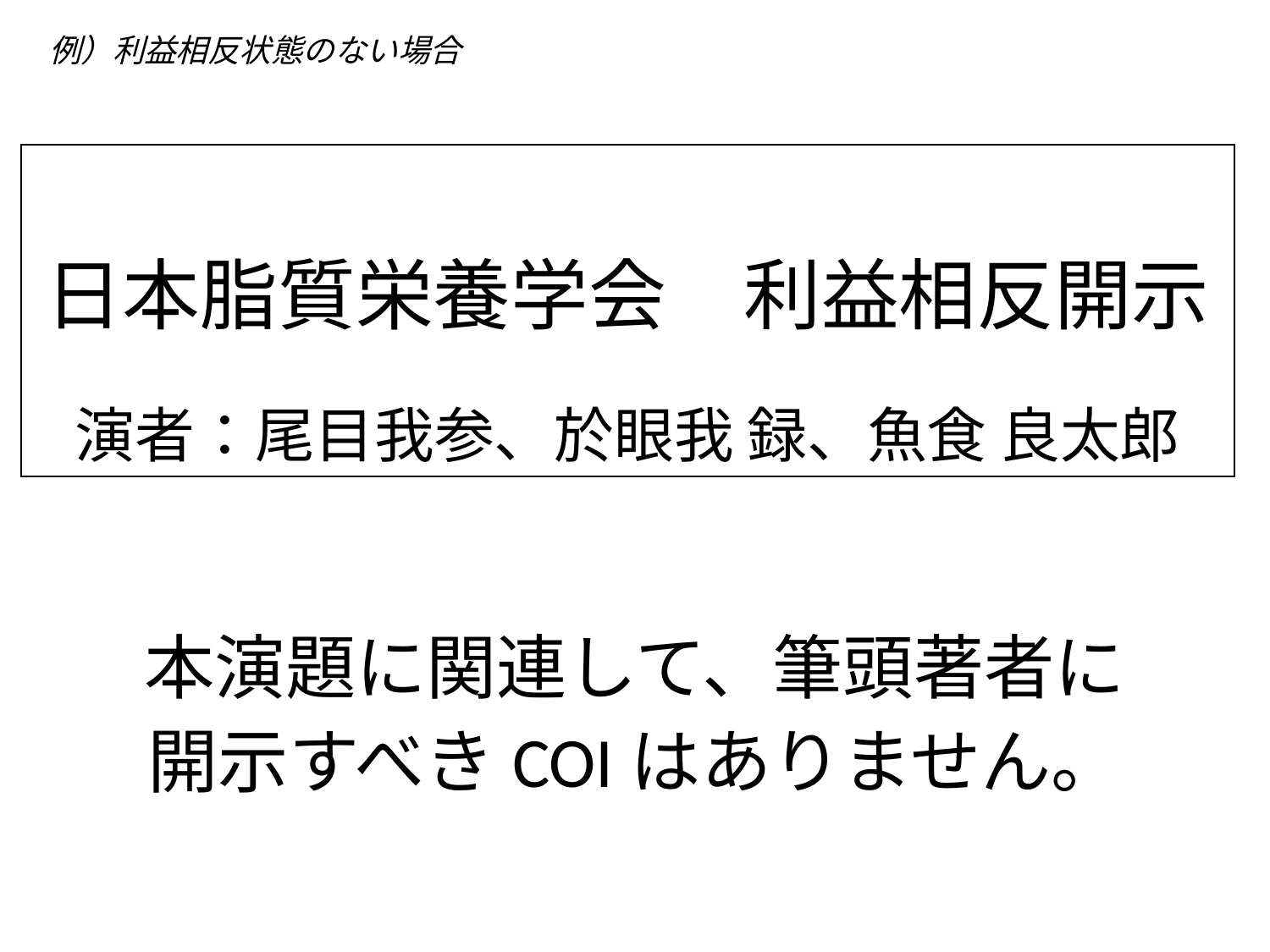

例）利益相反状態のない場合
# 日本脂質栄養学会　利益相反開示 演者：尾目我参、於眼我 録、魚食 良太郎
本演題に関連して、筆頭著者に
開示すべきCOIはありません。